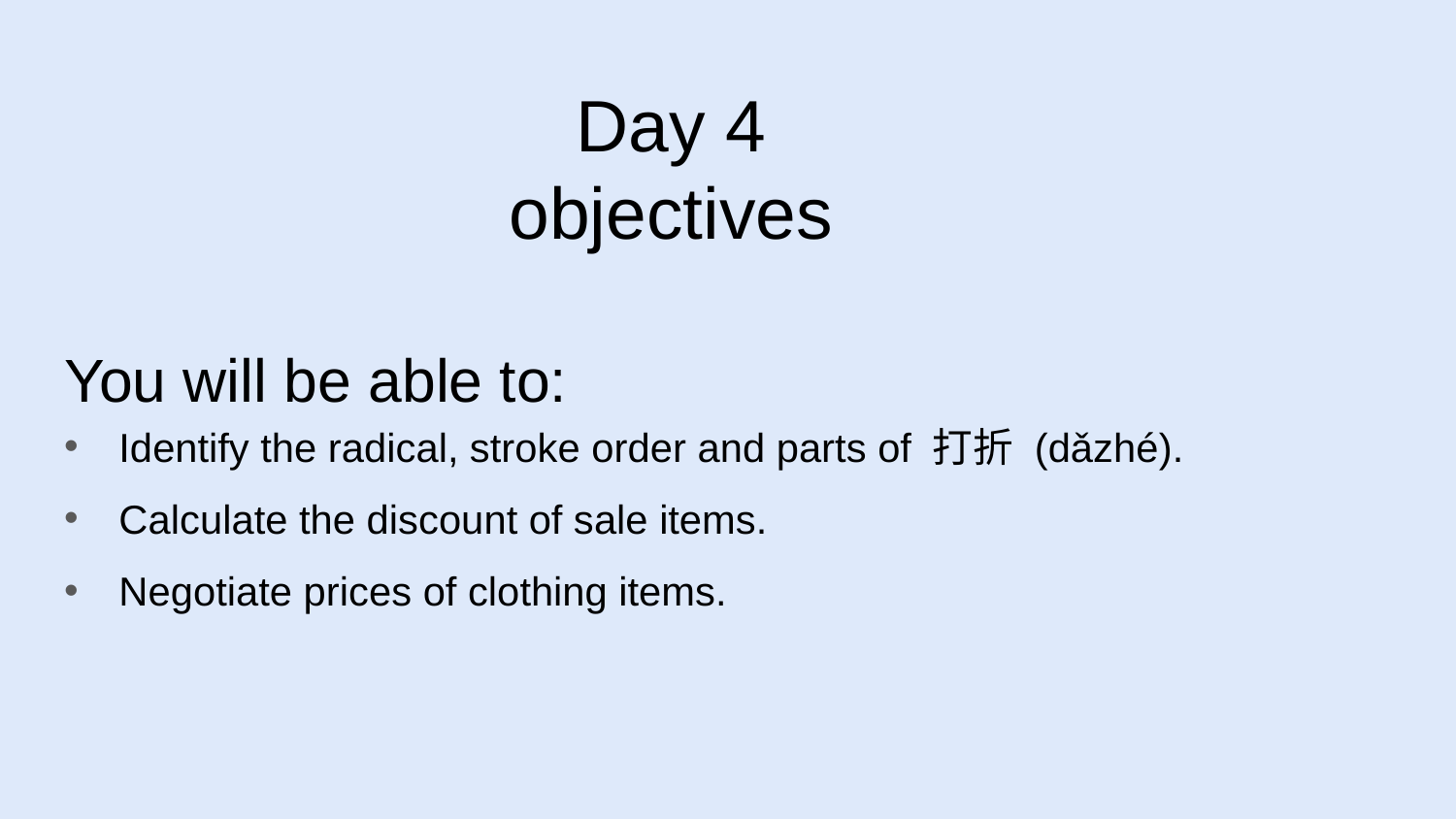

# Day 4 objectives
You will be able to:
Identify the radical, stroke order and parts of 打折 (dǎzhé).
Calculate the discount of sale items.
Negotiate prices of clothing items.